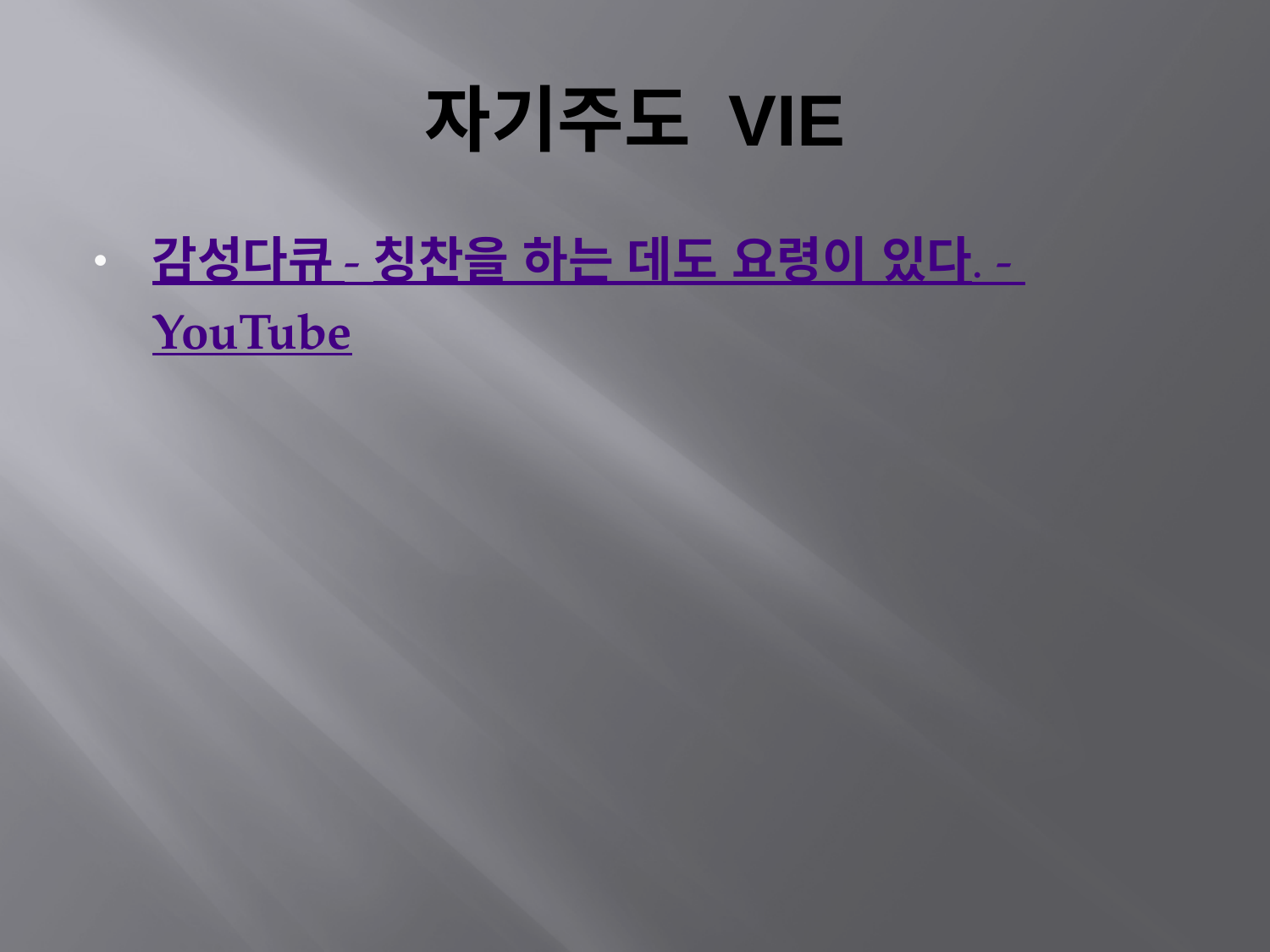

# 자기주도 VIE
감성다큐 - 칭찬을 하는 데도 요령이 있다. - YouTube